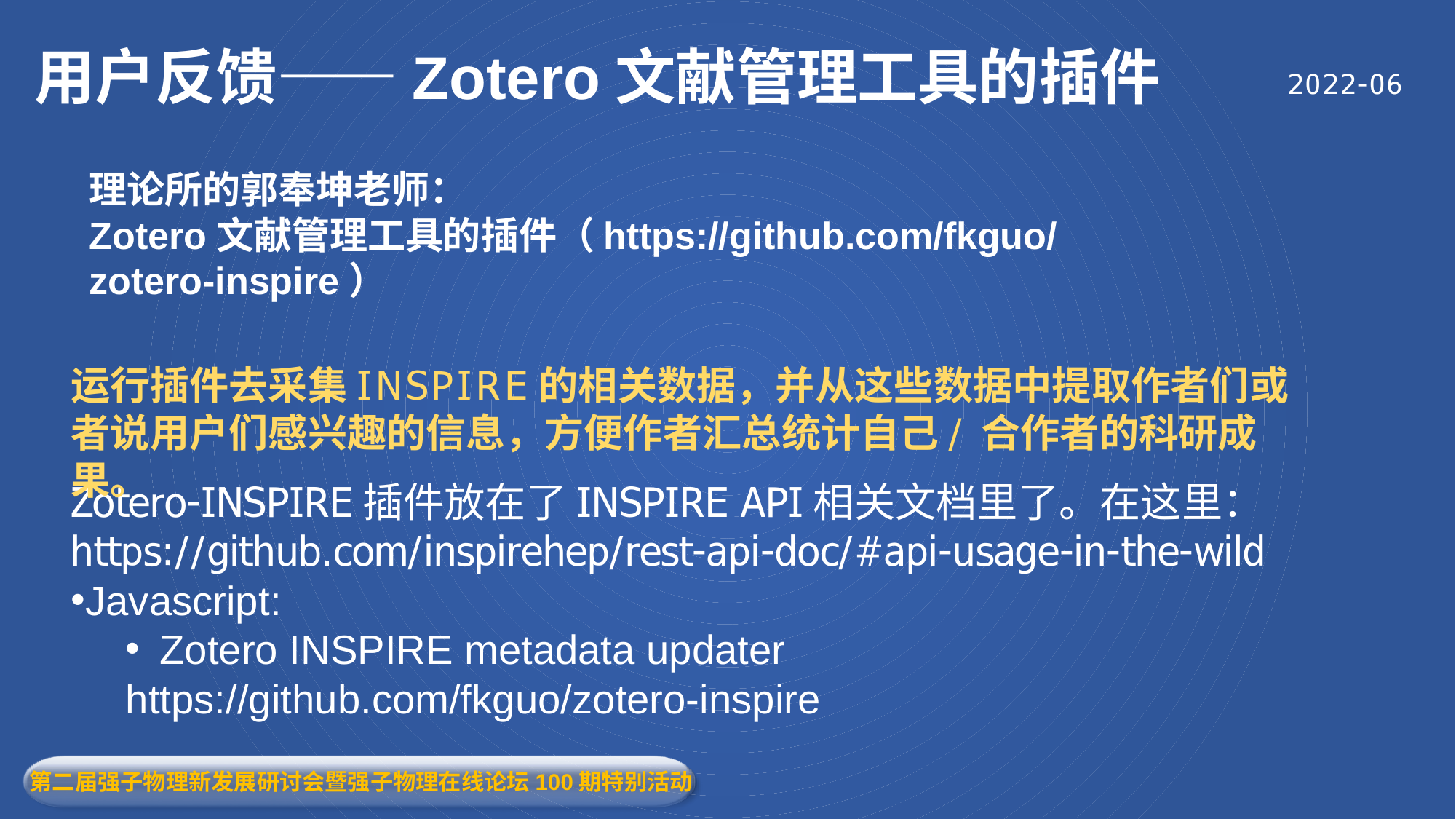

用户反馈——Zotero文献管理工具的插件
2022-06
理论所的郭奉坤老师：
Zotero文献管理工具的插件（https://github.com/fkguo/zotero-inspire）
运行插件去采集INSPIRE的相关数据，并从这些数据中提取作者们或者说用户们感兴趣的信息，方便作者汇总统计自己/合作者的科研成果。
Zotero-INSPIRE插件放在了INSPIRE API相关文档里了。在这里：
https://github.com/inspirehep/rest-api-doc/#api-usage-in-the-wild
Javascript:
Zotero INSPIRE metadata updater
https://github.com/fkguo/zotero-inspire